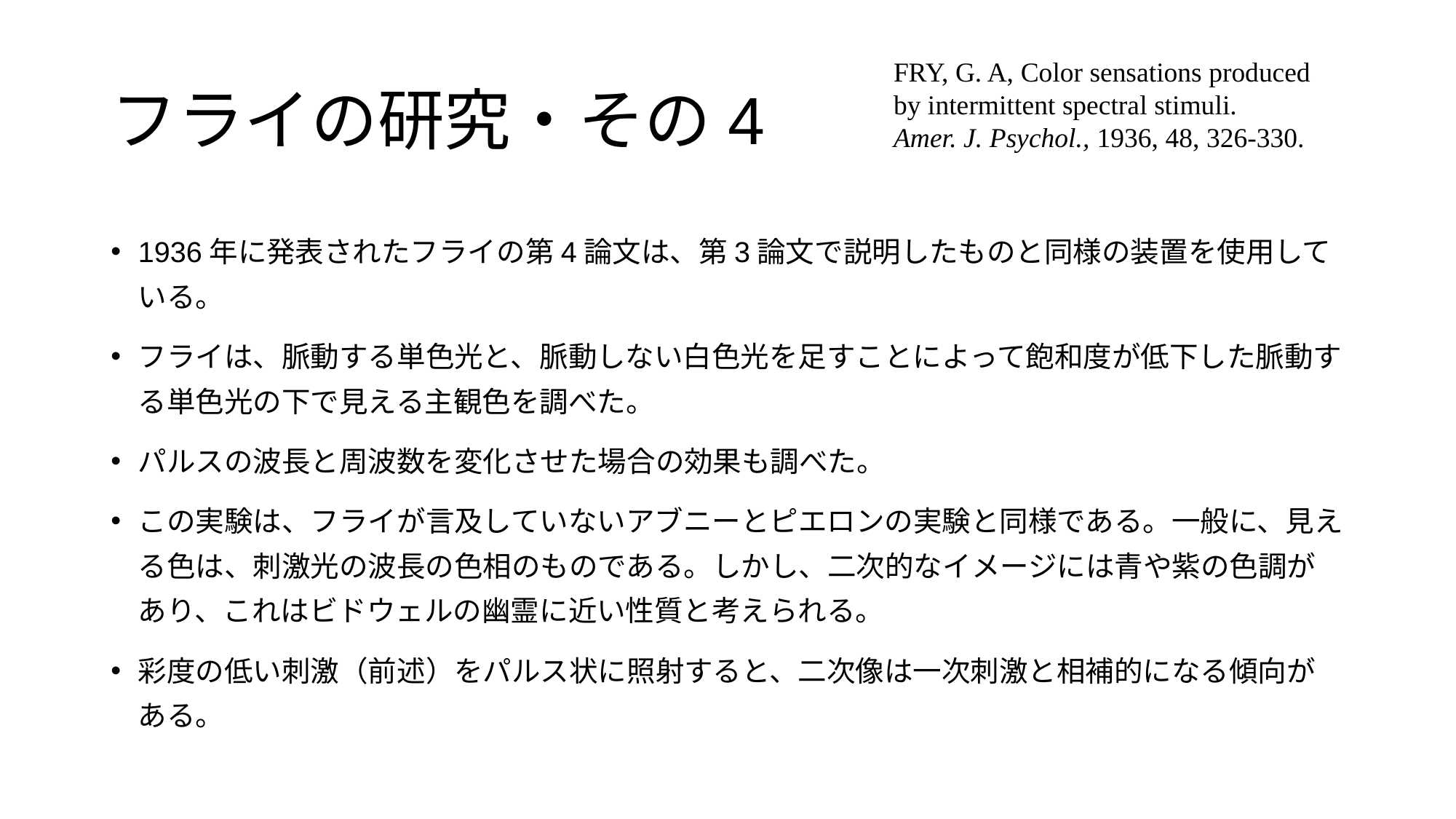

# フライの研究・その4
FRY, G. A, Color sensations produced
by intermittent spectral stimuli.
Amer. J. Psychol., 1936, 48, 326-330.
1936年に発表されたフライの第4論文は、第3論文で説明したものと同様の装置を使用している。
フライは、脈動する単色光と、脈動しない白色光を足すことによって飽和度が低下した脈動する単色光の下で見える主観色を調べた。
パルスの波長と周波数を変化させた場合の効果も調べた。
この実験は、フライが言及していないアブニーとピエロンの実験と同様である。一般に、見える色は、刺激光の波長の色相のものである。しかし、二次的なイメージには青や紫の色調があり、これはビドウェルの幽霊に近い性質と考えられる。
彩度の低い刺激（前述）をパルス状に照射すると、二次像は一次刺激と相補的になる傾向がある。